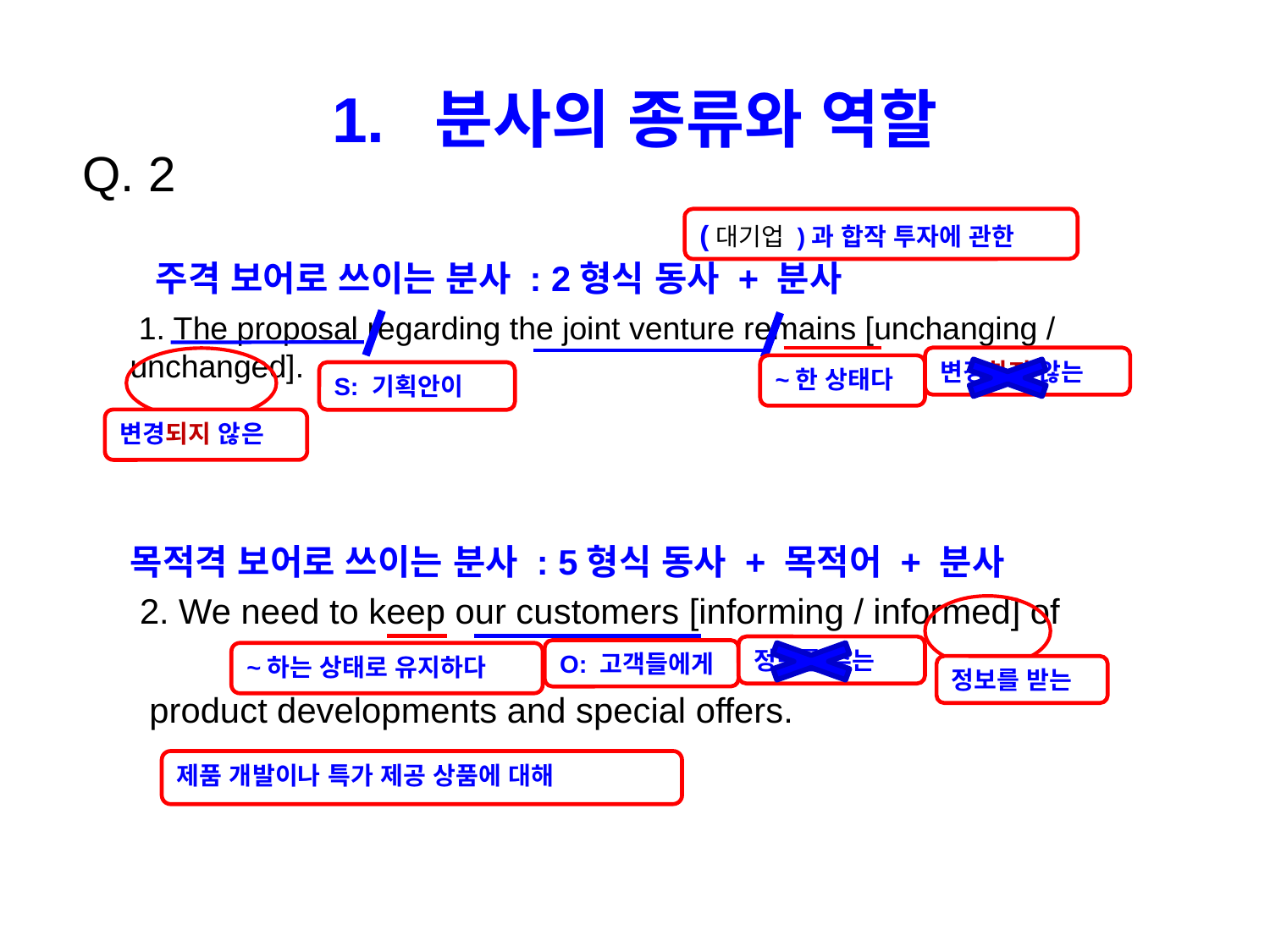

# 1.  분사의 종류와 역할
Q. 2
(대기업 )과 합작 투자에 관한
 주격 보어로 쓰이는 분사 : 2형식 동사 + 분사
 1. The proposal regarding the joint venture remains [unchanging / unchanged].

목적격 보어로 쓰이는 분사 : 5형식 동사 + 목적어 + 분사
 2. We need to keep our customers [informing / informed] of

  product developments and special offers.
변경하지 않는

~한 상태다
S: 기획안이
변경되지 않은

정보를 주는

O: 고객들에게
~하는 상태로 유지하다
정보를 받는
제품 개발이나 특가 제공 상품에 대해